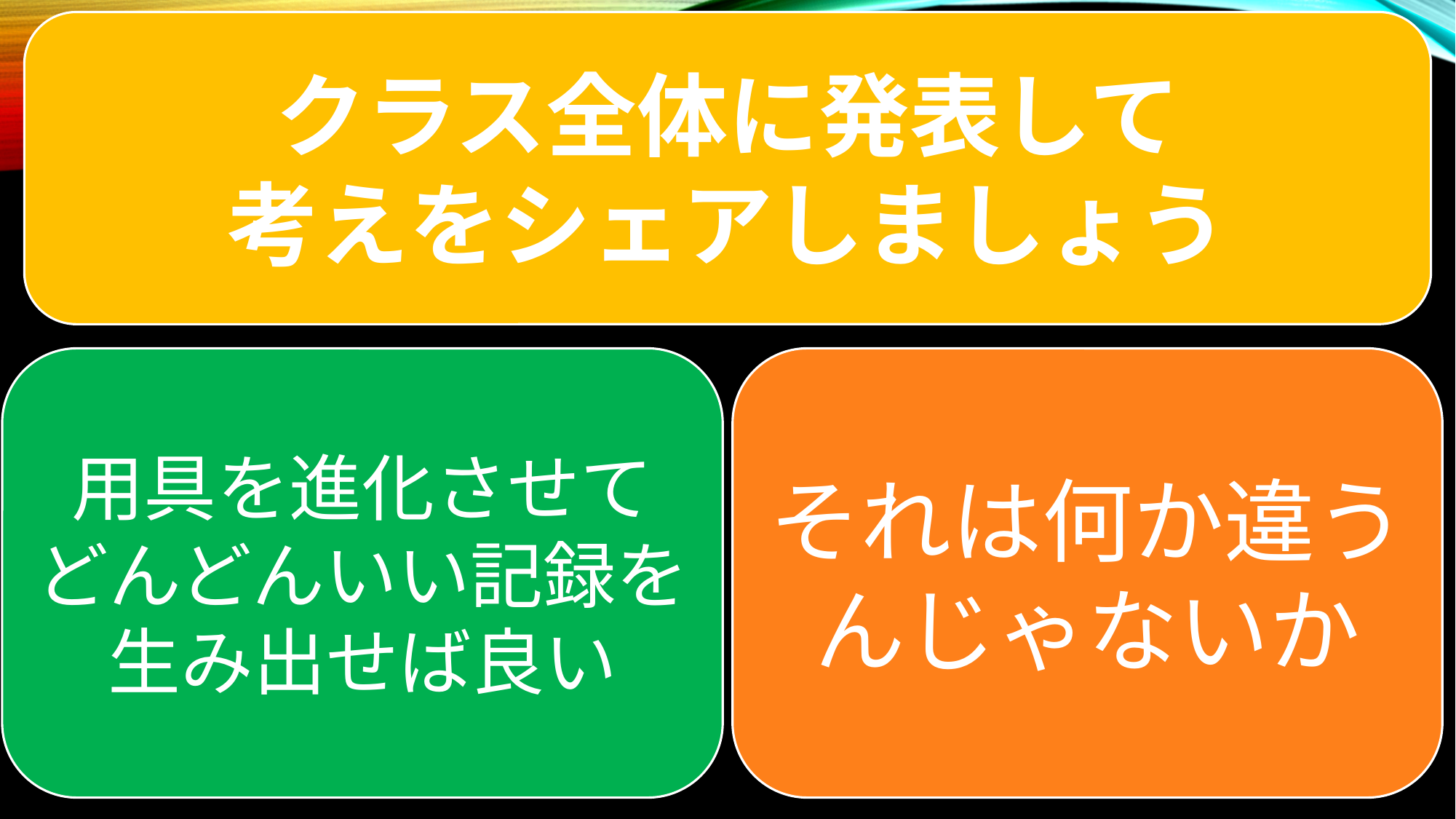

クラス全体に発表して
考えをシェアしましょう
用具を進化させて
どんどんいい記録を
生み出せば良い
それは何か違うんじゃないか